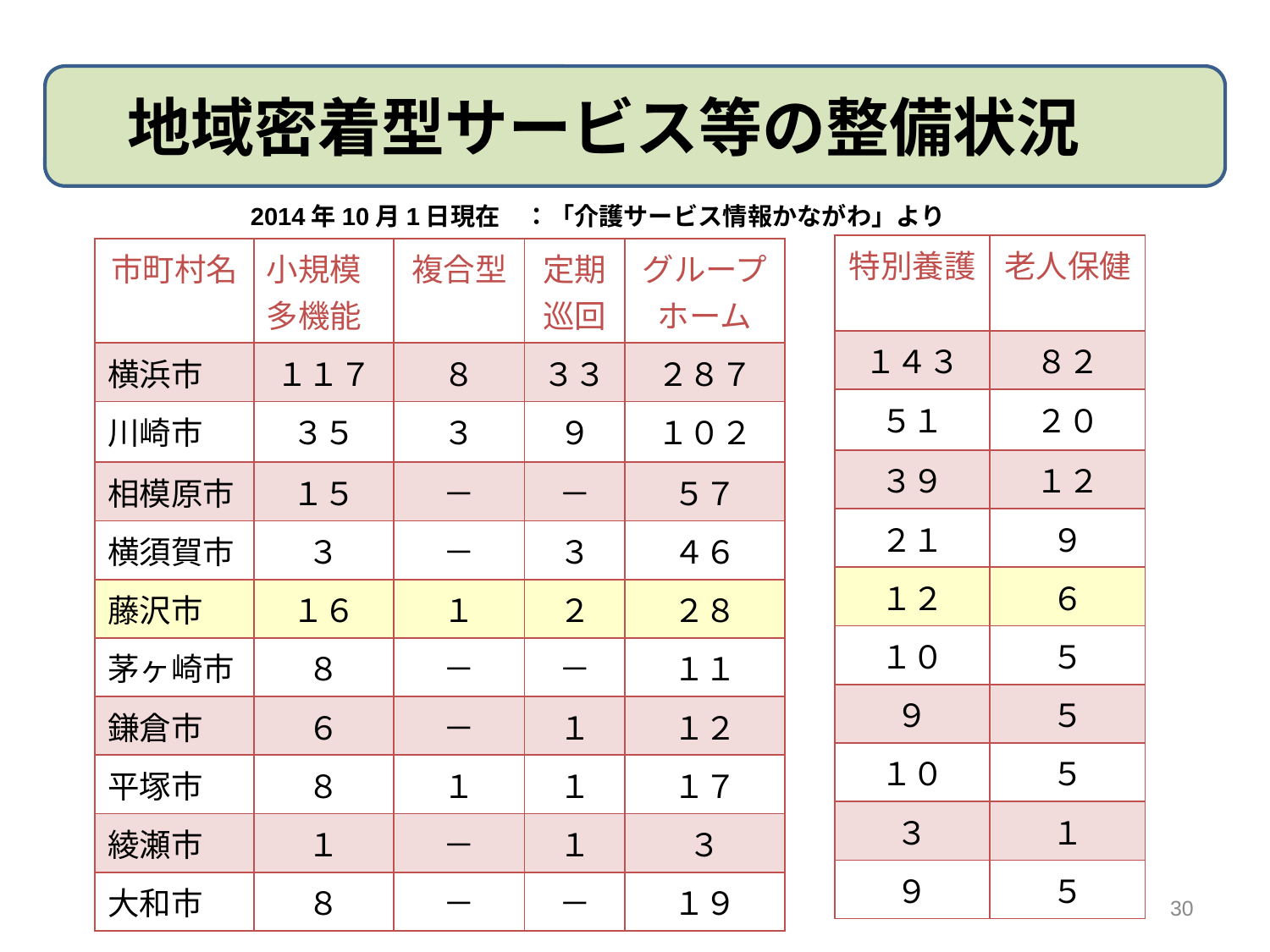

地域密着型サービス等の整備状況
2014年10月1日現在　：「介護サービス情報かながわ」より
| 特別養護 | 老人保健 |
| --- | --- |
| １４３ | ８２ |
| ５１ | ２０ |
| ３９ | １２ |
| ２１ | ９ |
| １２ | ６ |
| １０ | ５ |
| ９ | ５ |
| １０ | ５ |
| ３ | １ |
| ９ | ５ |
| 市町村名 | 小規模多機能 | 複合型 | 定期巡回 | グループホーム |
| --- | --- | --- | --- | --- |
| 横浜市 | １１７ | ８ | ３３ | ２８７ |
| 川崎市 | ３５ | ３ | ９ | １０２ |
| 相模原市 | １５ | － | － | ５７ |
| 横須賀市 | ３ | － | ３ | ４６ |
| 藤沢市 | １６ | １ | ２ | ２８ |
| 茅ヶ崎市 | ８ | － | － | １１ |
| 鎌倉市 | ６ | － | １ | １２ |
| 平塚市 | ８ | １ | １ | １７ |
| 綾瀬市 | １ | － | １ | ３ |
| 大和市 | ８ | － | － | １９ |
30